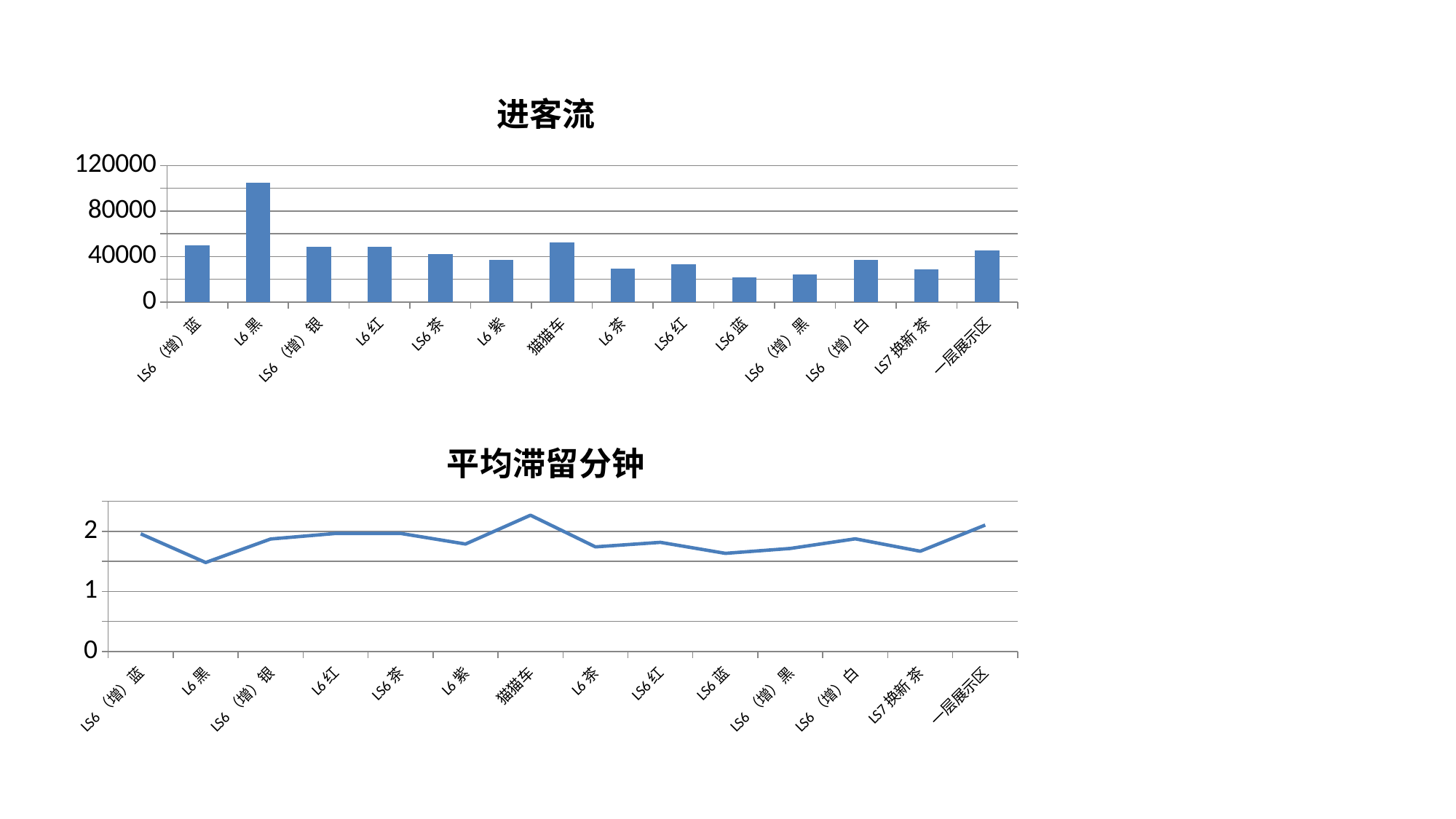

### Chart: 进客流

| Category | 进客流 |
|---|---|
| LS6（增）蓝 | 49638.0 |
| L6黑 | 104960.0 |
| LS6（增）银 | 48858.0 |
| L6红 | 48278.0 |
| LS6茶 | 42156.0 |
| L6紫 | 37080.0 |
| 猫猫车 | 52435.0 |
| L6茶 | 29410.0 |
| LS6红 | 33012.0 |
| LS6蓝 | 21985.0 |
| LS6（增）黑 | 24000.0 |
| LS6（增）白 | 37032.0 |
| LS7换新 茶 | 28834.0 |
| 一层展示区 | 45262.0 |

### Chart: 平均滞留分钟

| Category | 平均滞留分钟 |
|---|---|
| LS6（增）蓝 | 1.95882215 |
| L6黑 | 1.4819441 |
| LS6（增）银 | 1.87324838 |
| L6红 | 1.96525338 |
| LS6茶 | 1.96629565 |
| L6紫 | 1.78918559 |
| 猫猫车 | 2.26859987 |
| L6茶 | 1.74186887 |
| LS6红 | 1.81720922 |
| LS6蓝 | 1.63410421 |
| LS6（增）黑 | 1.71556869 |
| LS6（增）白 | 1.87574687 |
| LS7换新 茶 | 1.66944348 |
| 一层展示区 | 2.1049112 |